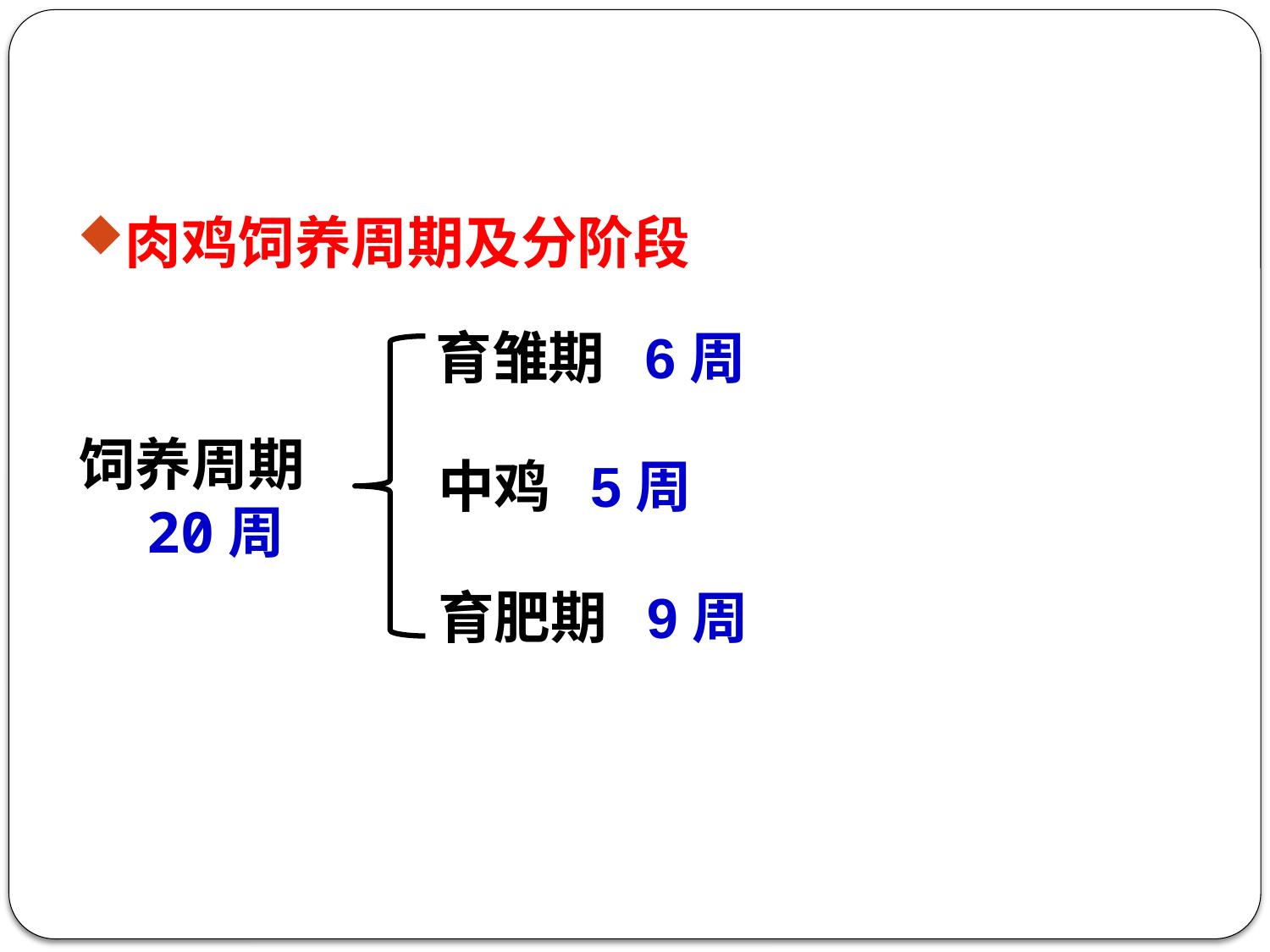

肉鸡饲养周期及分阶段
育雏期  6周

饲养周期
  20周
中鸡  5周
育肥期  9周